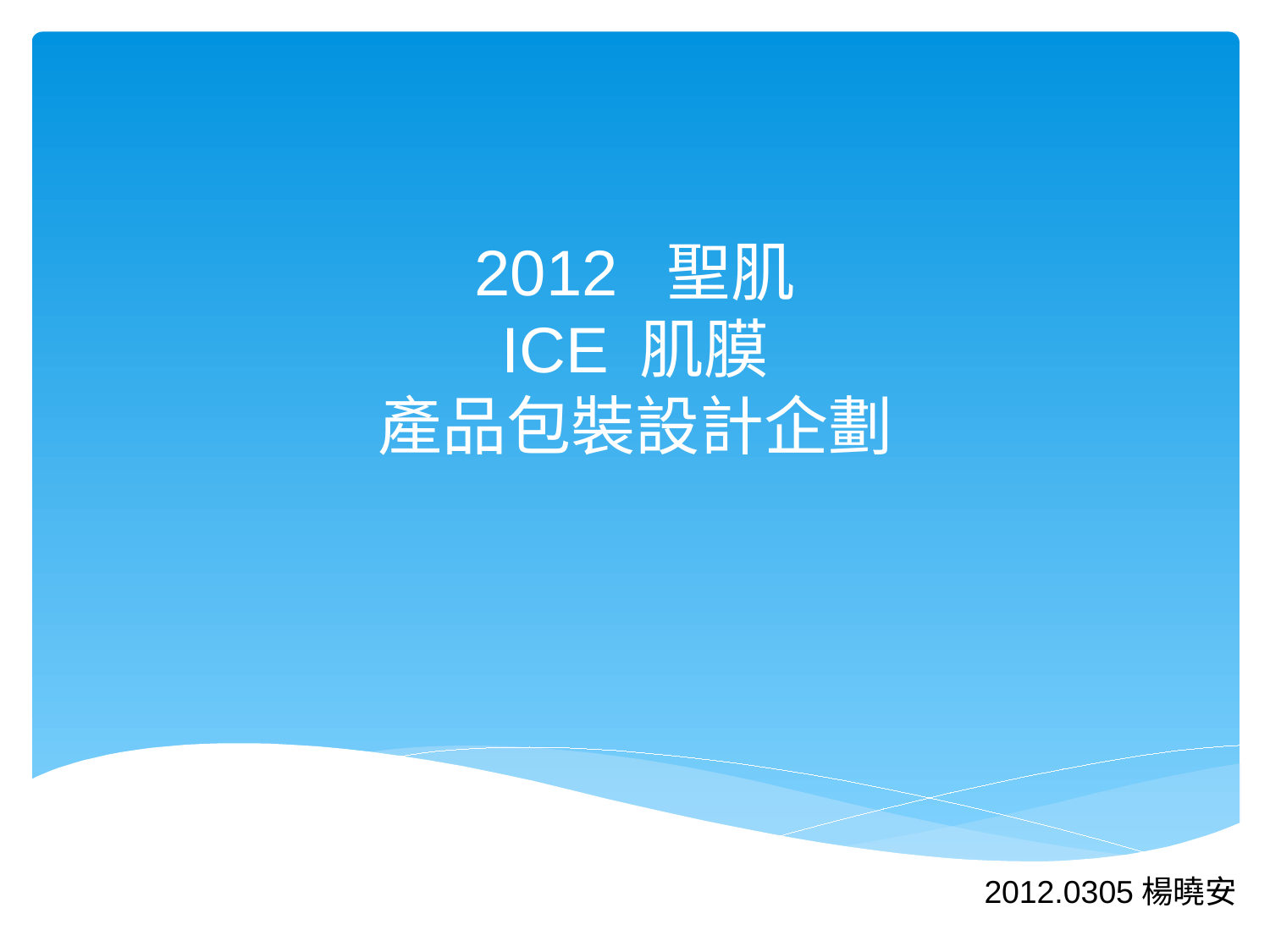

# 2012  聖肌 ICE 肌膜 產品包裝設計企劃
2012.0305楊曉安